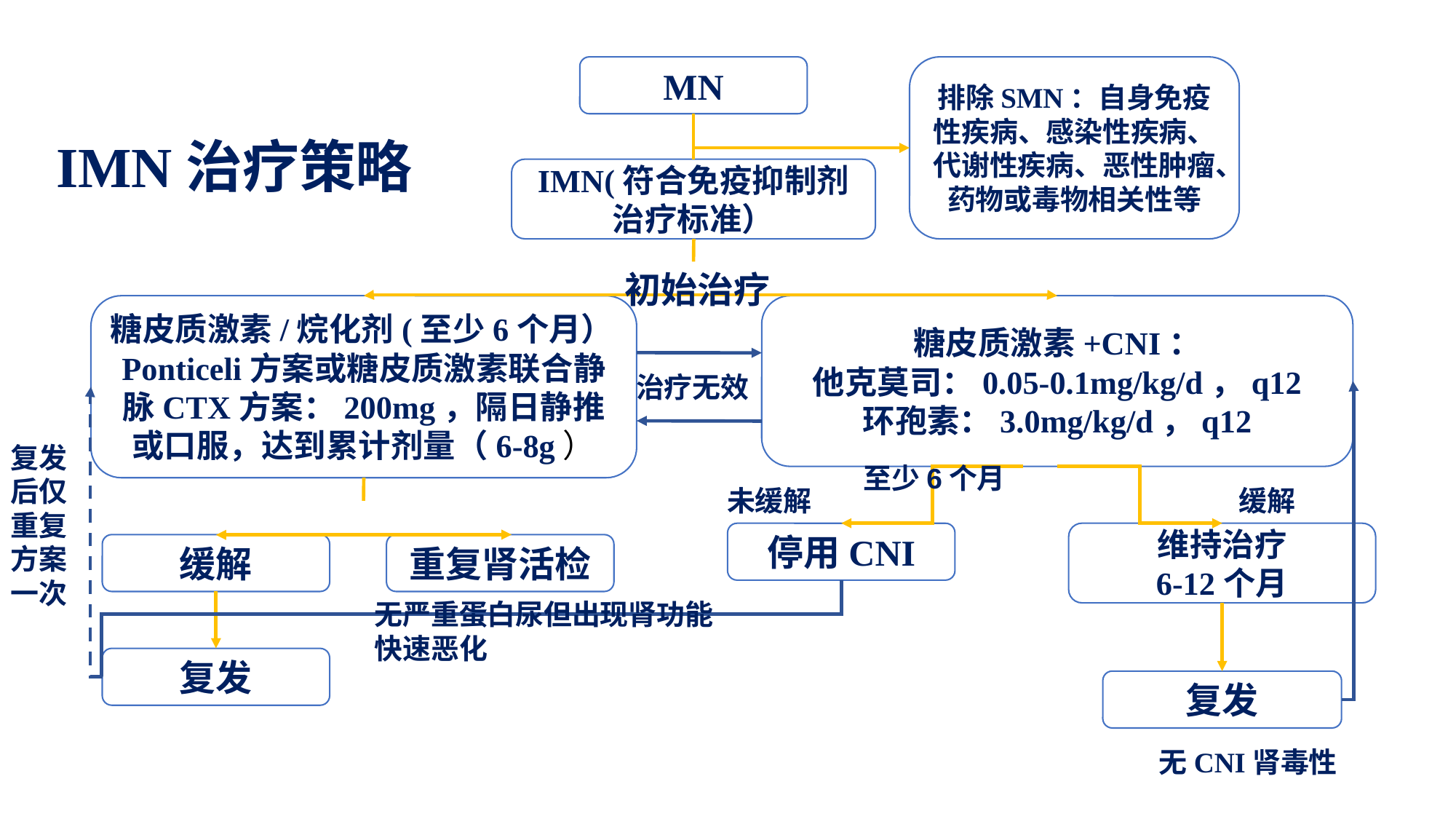

排除SMN：自身免疫性疾病、感染性疾病、代谢性疾病、恶性肿瘤、药物或毒物相关性等
MN
IMN治疗策略
IMN(符合免疫抑制剂治疗标准）
初始治疗
糖皮质激素/烷化剂(至少6个月）Ponticeli方案或糖皮质激素联合静脉CTX方案：200mg，隔日静推或口服，达到累计剂量（6-8g）
糖皮质激素+CNI：
他克莫司：0.05-0.1mg/kg/d，q12
环孢素：3.0mg/kg/d，q12
治疗无效
复发后仅重复方案一次
至少6个月
未缓解
缓解
停用CNI
维持治疗
6-12个月
缓解
重复肾活检
无严重蛋白尿但出现肾功能快速恶化
复发
复发
无CNI肾毒性